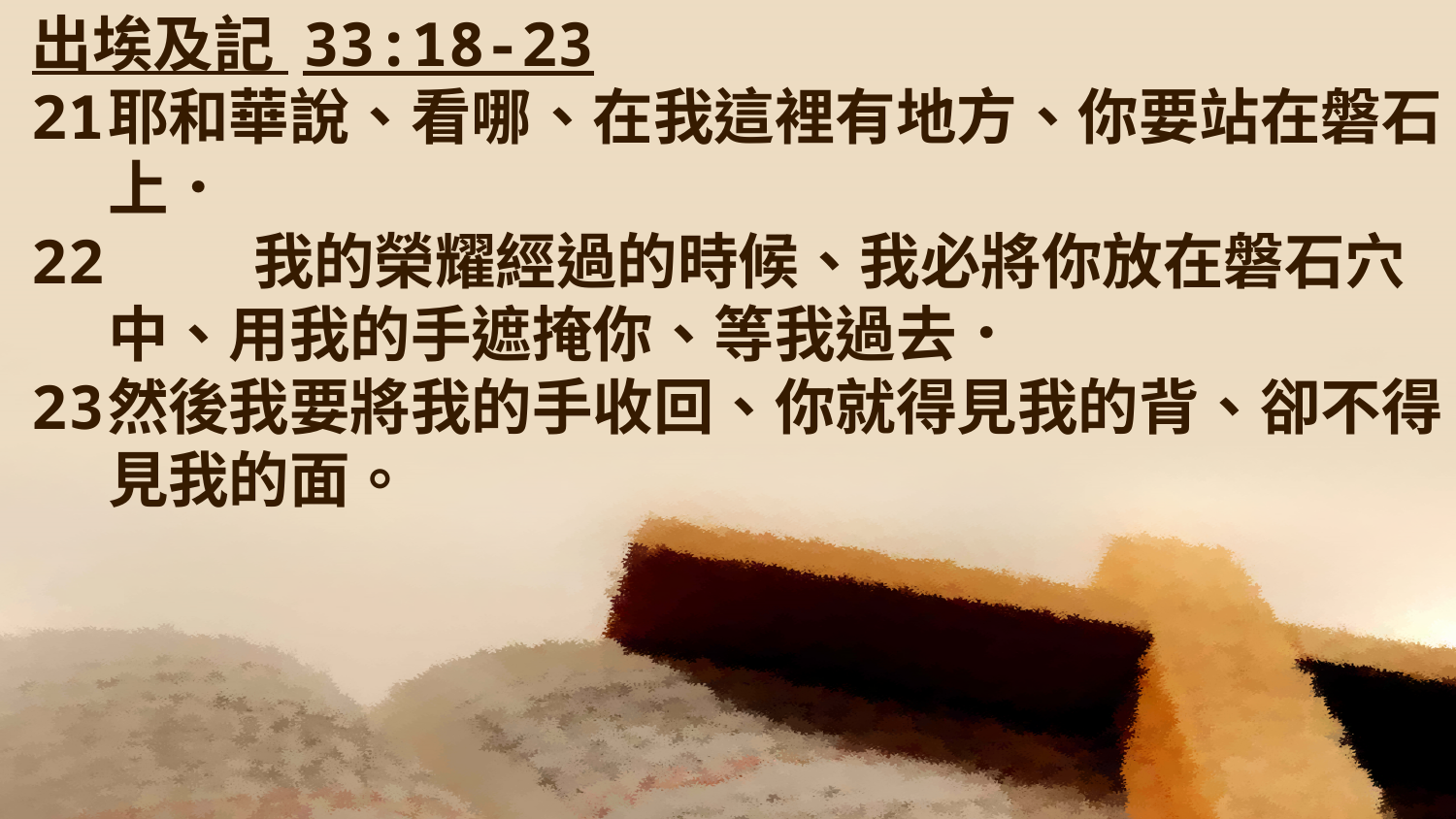

出埃及記 33:18-23
21	耶和華說、看哪、在我這裡有地方、你要站在磐石上．
22 	我的榮耀經過的時候、我必將你放在磐石穴中、用我的手遮掩你、等我過去．
23	然後我要將我的手收回、你就得見我的背、卻不得見我的面。